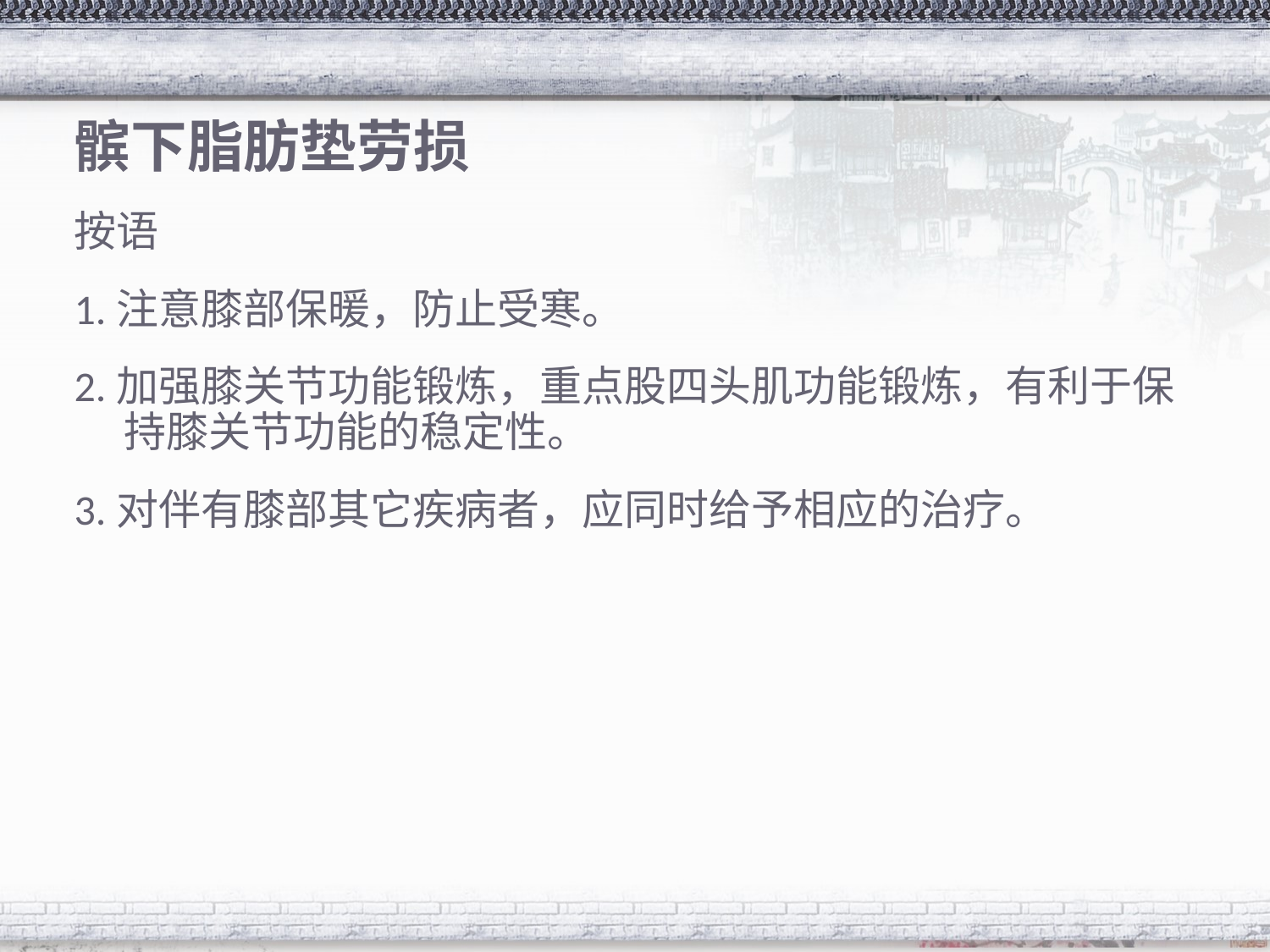

# 髌下脂肪垫劳损
按语
1.注意膝部保暖，防止受寒。
2.加强膝关节功能锻炼，重点股四头肌功能锻炼，有利于保持膝关节功能的稳定性。
3.对伴有膝部其它疾病者，应同时给予相应的治疗。